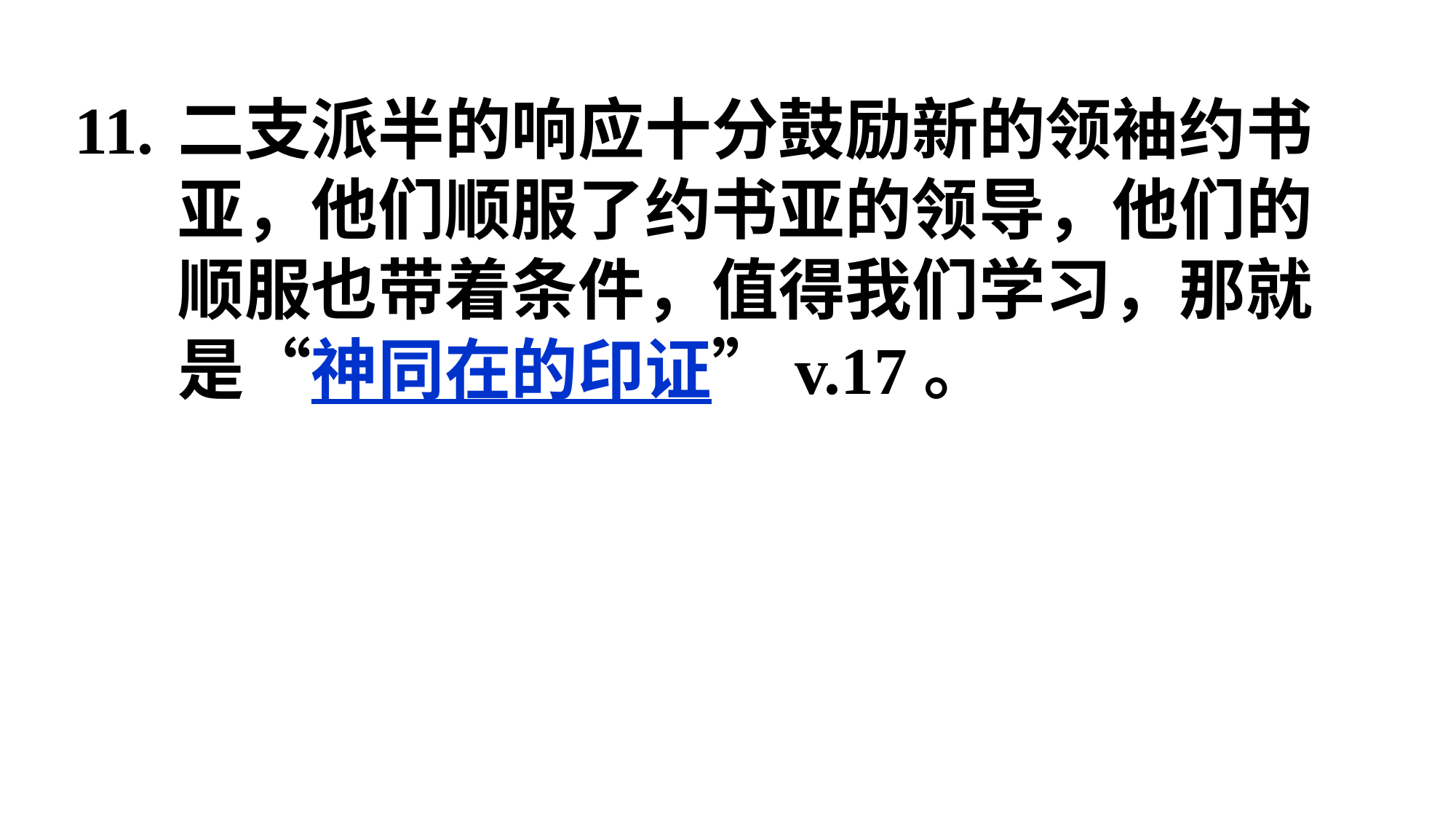

11. 	二支派半的响应十分鼓励新的领袖约书亚，他们顺服了约书亚的领导，他们的顺服也带着条件，值得我们学习，那就是“神同在的印证”v.17。